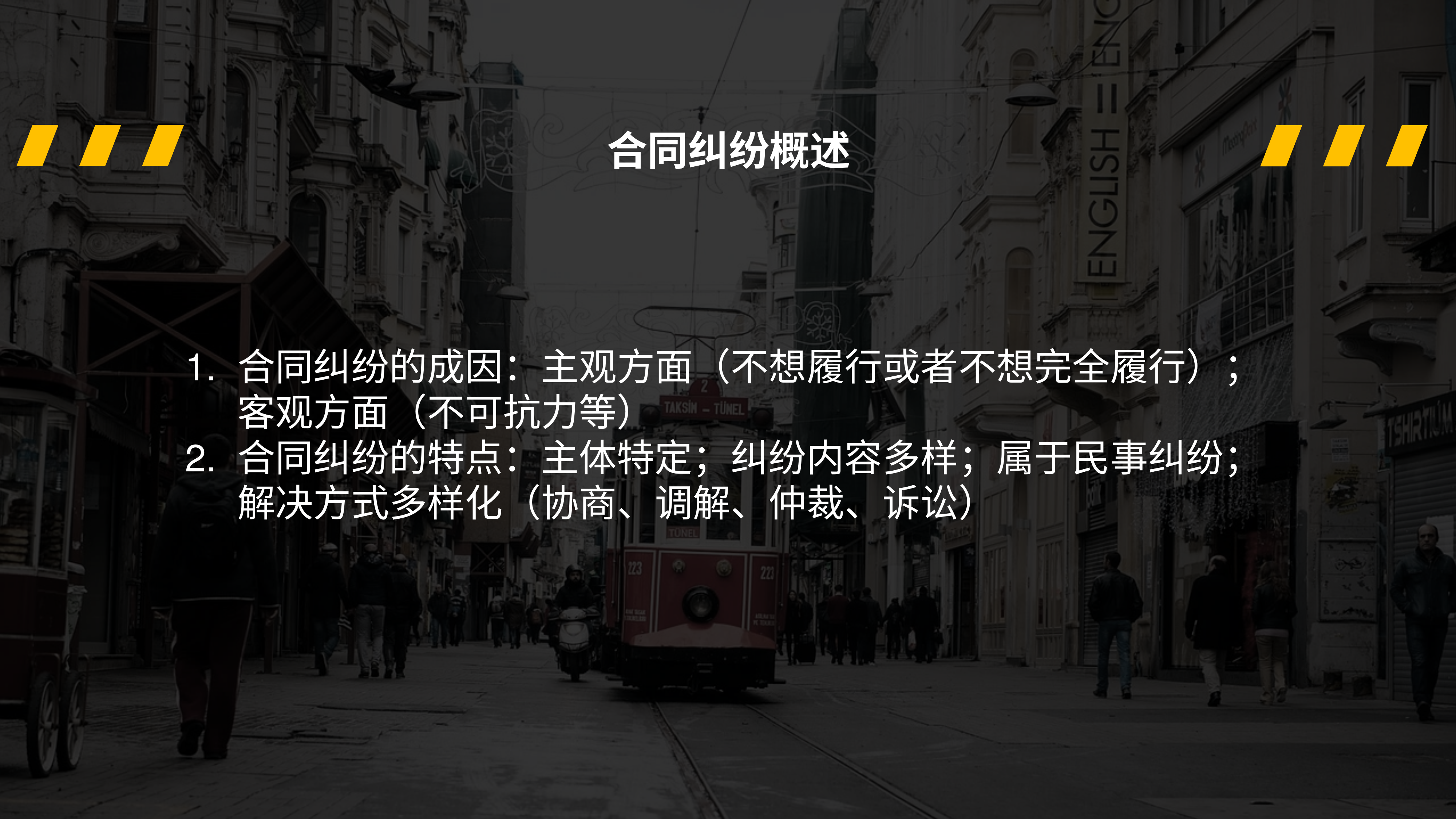

# 合同纠纷概述

合同纠纷的成因：主观方面（不想履行或者不想完全履行）；客观方面（不可抗力等）
合同纠纷的特点：主体特定；纠纷内容多样；属于民事纠纷；解决方式多样化（协商、调解、仲裁、诉讼）